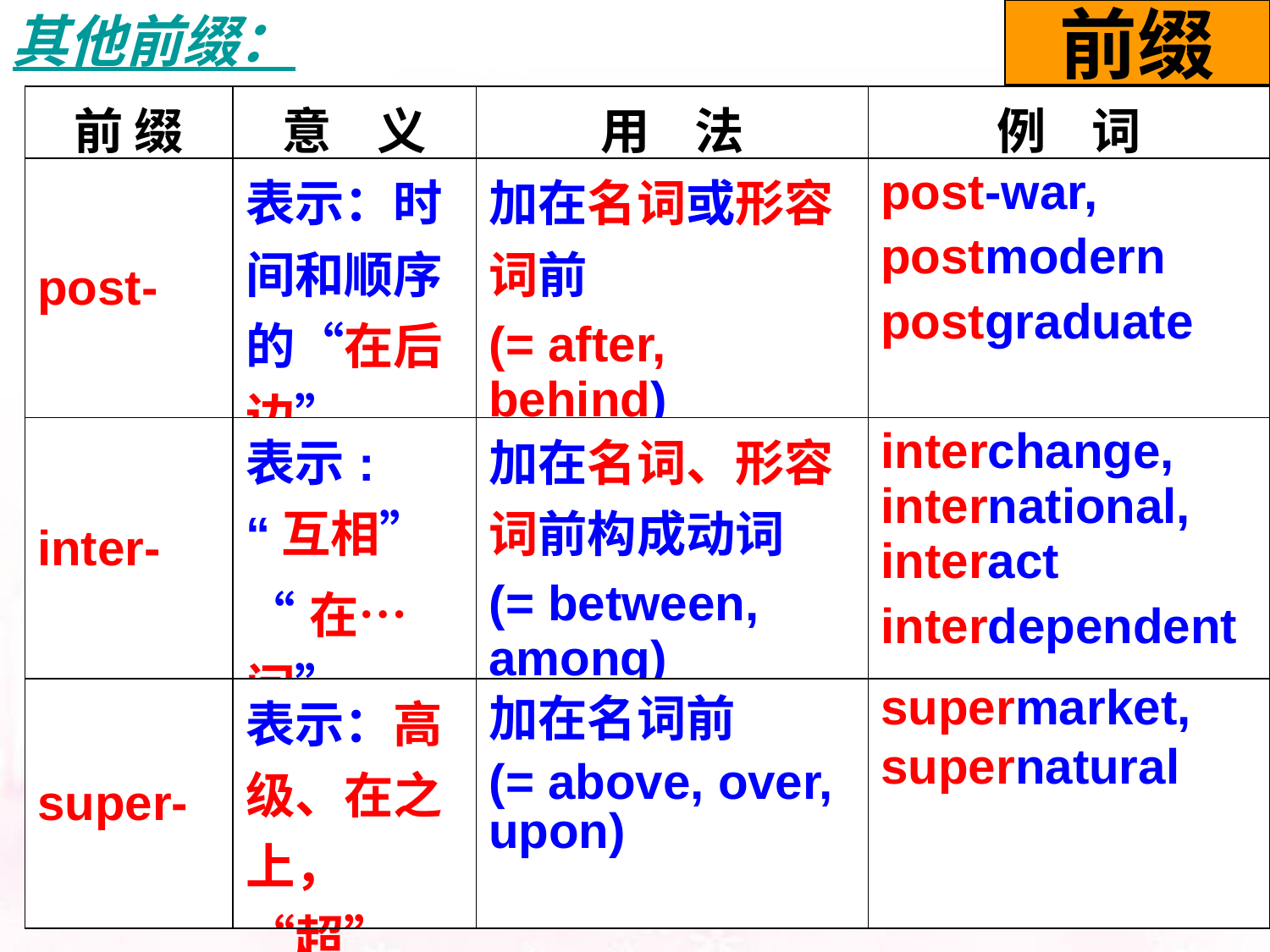

其他前缀：
前缀
| 前 缀 | 意 义 | 用 法 | 例 词 |
| --- | --- | --- | --- |
| post- | 表示：时间和顺序的“在后边” | 加在名词或形容词前 (= after, behind) | post-war, postmodern postgraduate |
| inter- | 表示: “互相” “在…间” | 加在名词、形容词前构成动词 (= between, among) | interchange, international, interact interdependent |
| super- | 表示：高级、在之上，“超” | 加在名词前 (= above, over, upon) | supermarket, supernatural |